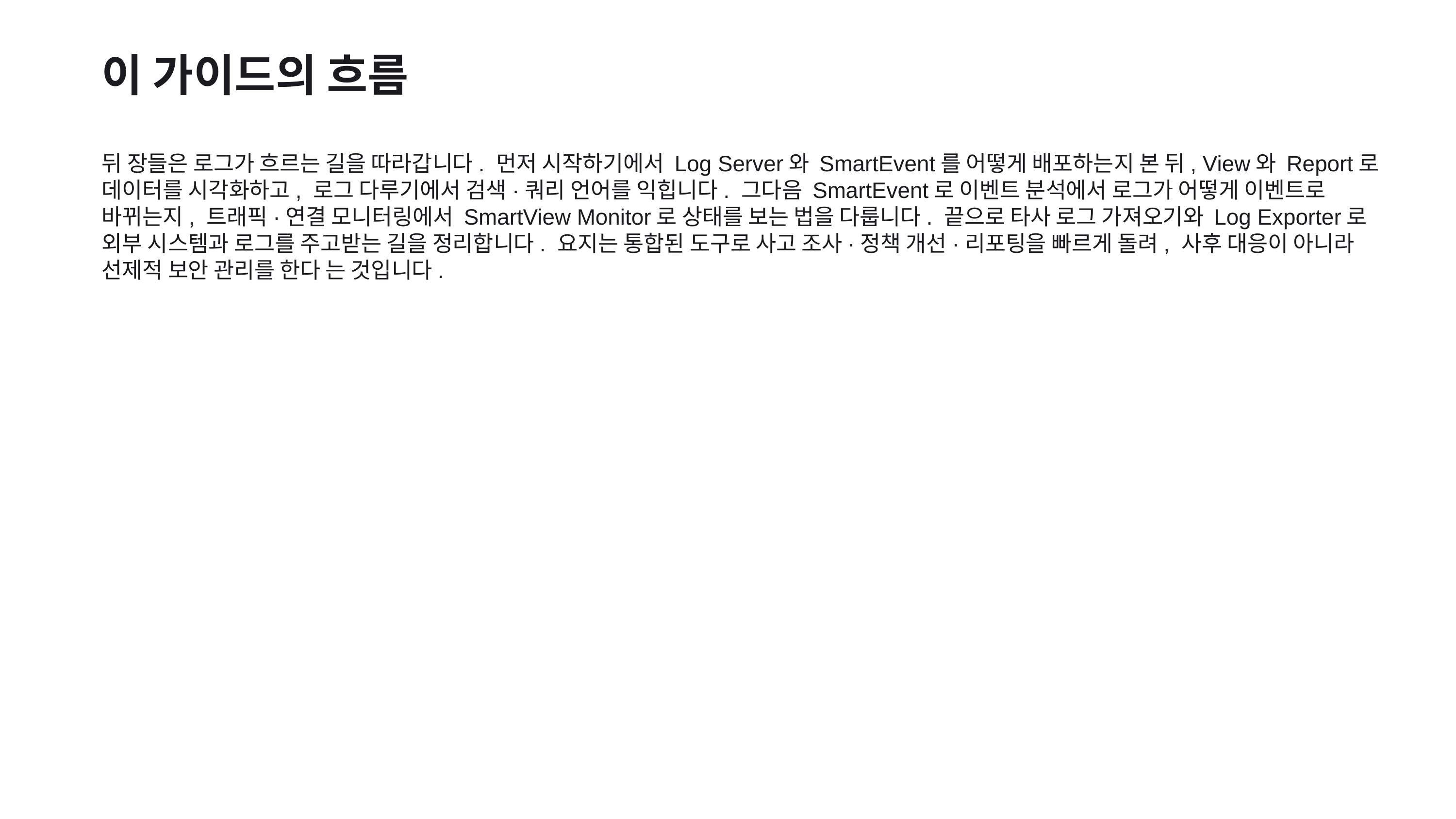

이 가이드의 흐름
뒤 장들은 로그가 흐르는 길을 따라갑니다. 먼저 시작하기에서 Log Server와 SmartEvent를 어떻게 배포하는지 본 뒤, View와 Report로 데이터를 시각화하고, 로그 다루기에서 검색·쿼리 언어를 익힙니다. 그다음 SmartEvent로 이벤트 분석에서 로그가 어떻게 이벤트로 바뀌는지, 트래픽·연결 모니터링에서 SmartView Monitor로 상태를 보는 법을 다룹니다. 끝으로 타사 로그 가져오기와 Log Exporter로 외부 시스템과 로그를 주고받는 길을 정리합니다. 요지는 통합된 도구로 사고 조사·정책 개선·리포팅을 빠르게 돌려, 사후 대응이 아니라 선제적 보안 관리를 한다 는 것입니다.